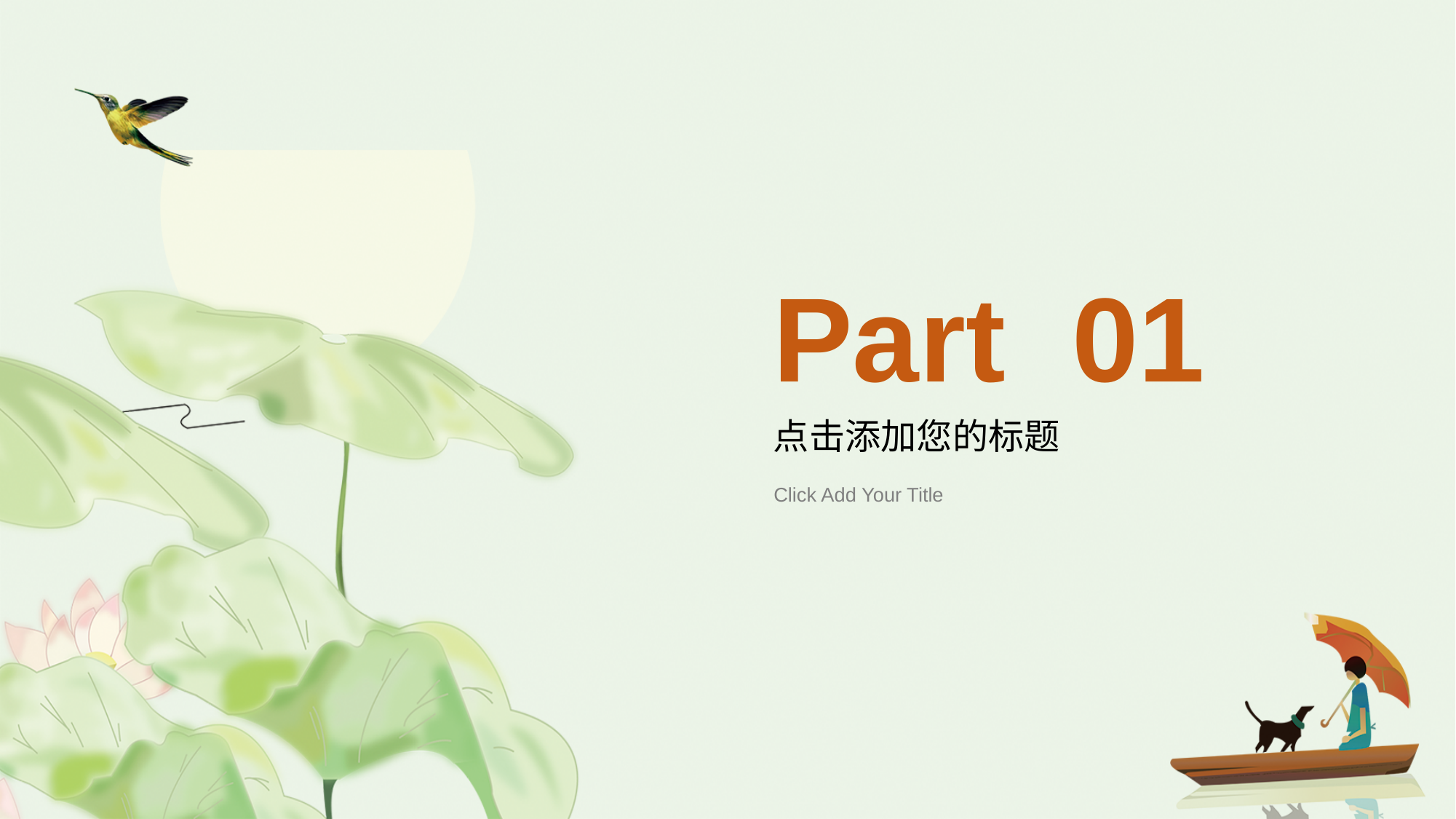

Part  01
点击添加您的标题
Click Add Your Title